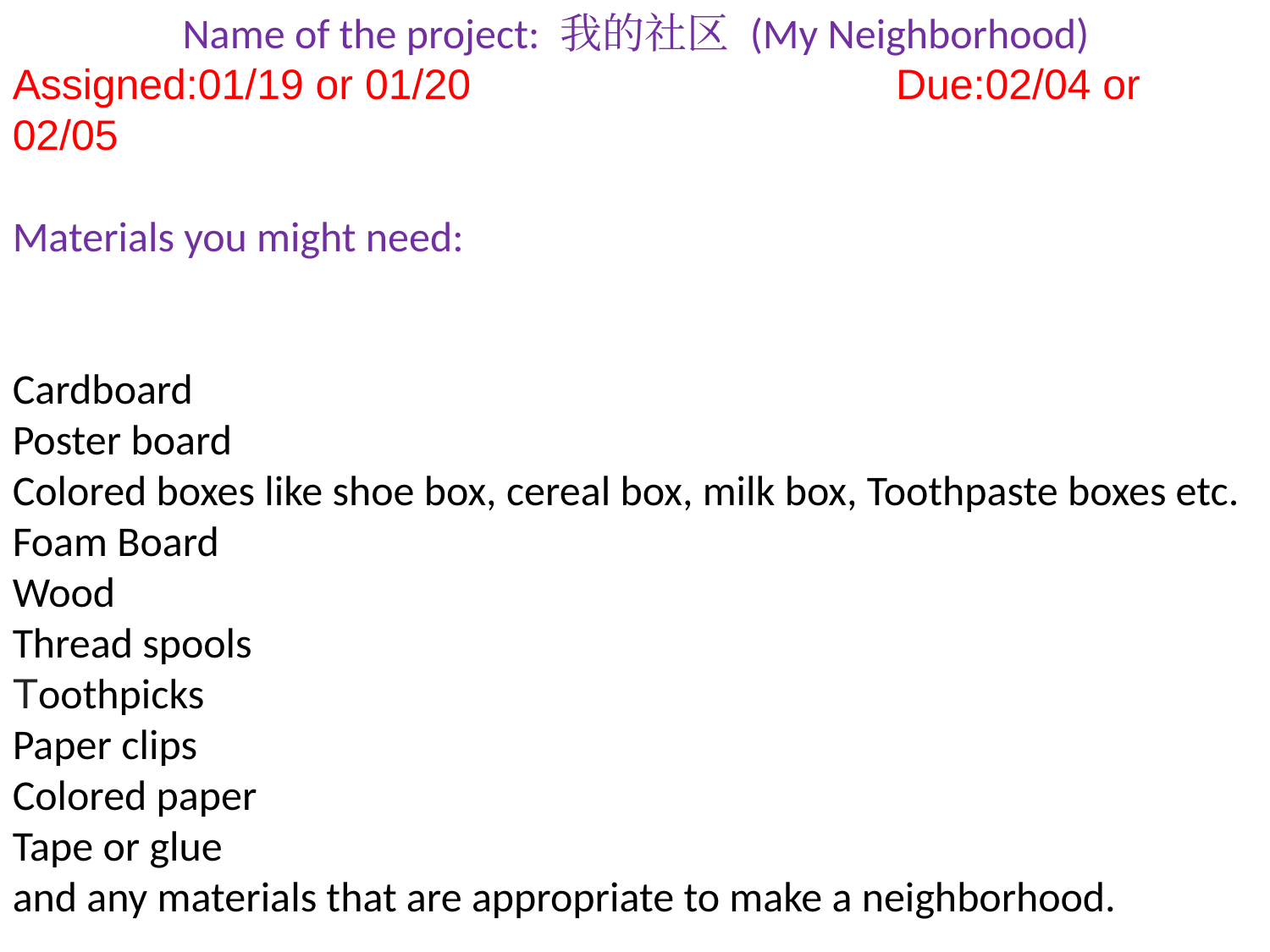

Name of the project: 我的社区 (My Neighborhood)
Assigned:01/19 or 01/20                                    Due:02/04 or 02/05

Materials you might need:

Cardboard
Poster board
Colored boxes like shoe box, cereal box, milk box, Toothpaste boxes etc.
Foam Board
Wood
Thread spools
Toothpicks
Paper clips
Colored paper
Tape or glue
and any materials that are appropriate to make a neighborhood.